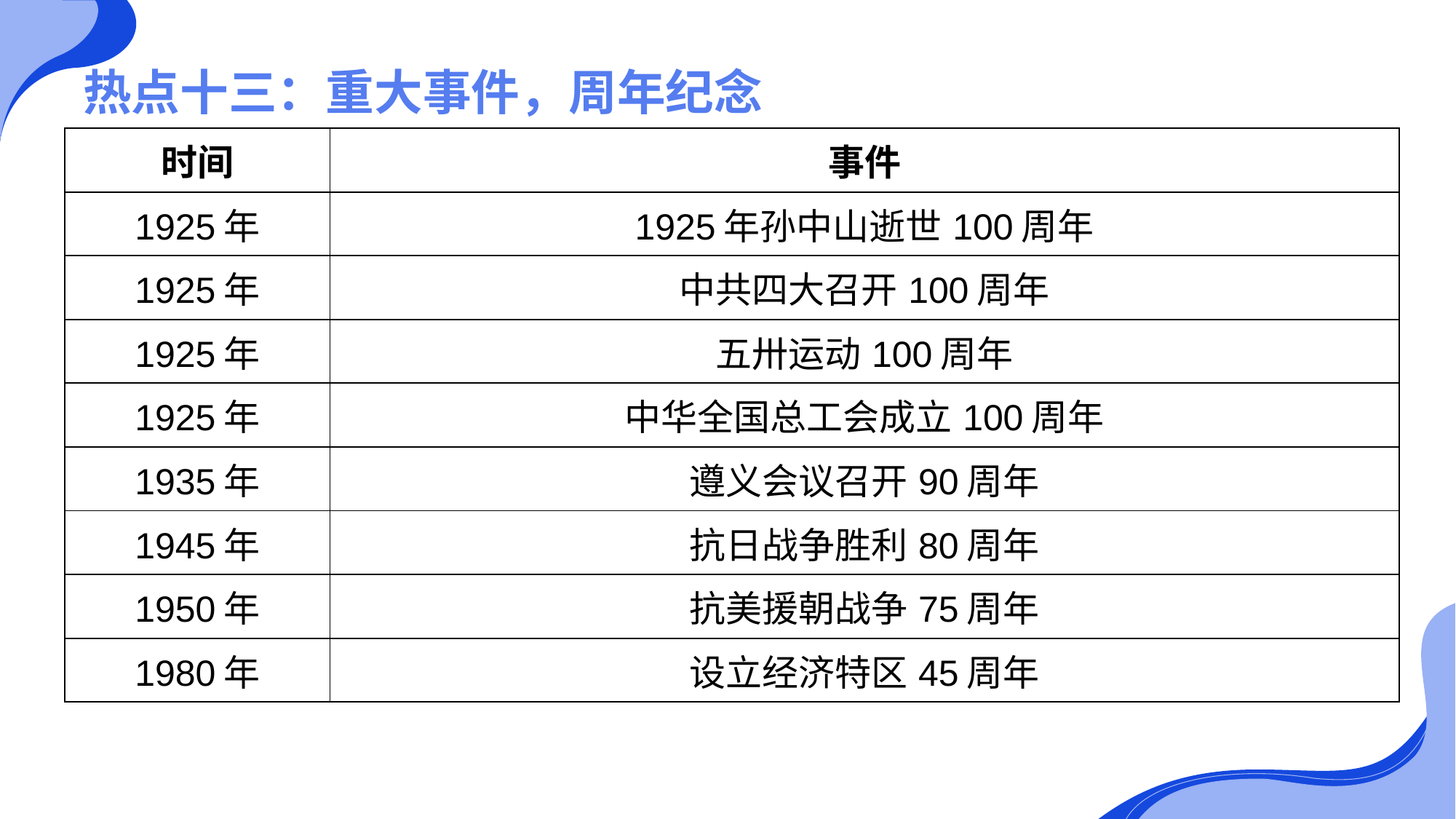

# 热点十三：重大事件，周年纪念
| 时间 | 事件 |
| --- | --- |
| 1925年 | 1925年孙中山逝世100周年 |
| 1925年 | 中共四大召开100周年 |
| 1925年 | 五卅运动100周年 |
| 1925年 | 中华全国总工会成立100周年 |
| 1935年 | 遵义会议召开90周年 |
| 1945年 | 抗日战争胜利80周年 |
| 1950年 | 抗美援朝战争75周年 |
| 1980年 | 设立经济特区45周年 |